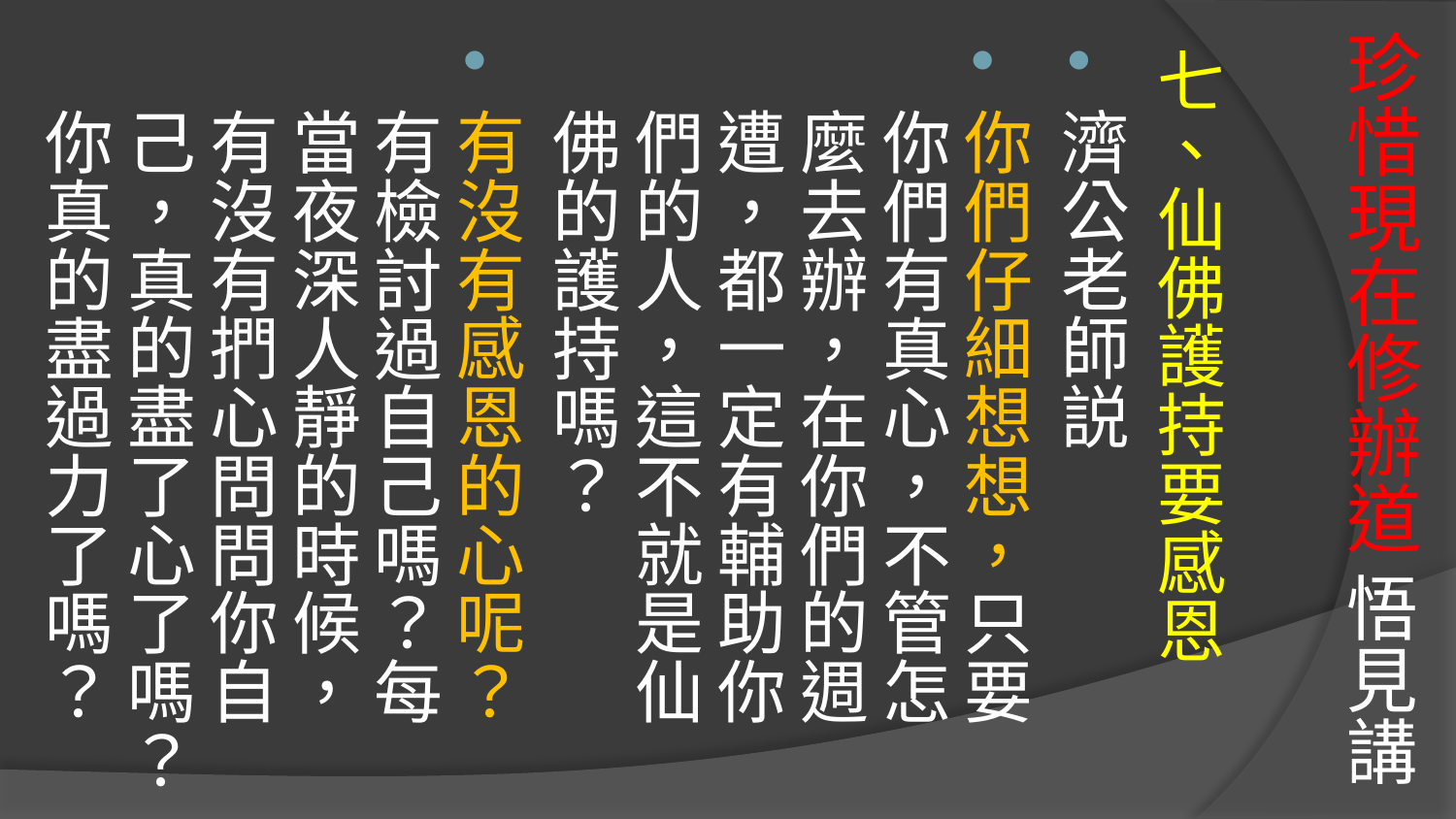

# 珍惜現在修辦道 悟見講
七、仙佛護持要感恩
濟公老師説
你們仔細想想，只要你們有真心，不管怎麼去辦，在你們的週遭，都一定有輔助你們的人，這不就是仙佛的護持嗎？
有沒有感恩的心呢？有檢討過自己嗎？每當夜深人靜的時候，有沒有捫心問問你自己，真的盡了心了嗎？你真的盡過力了嗎？